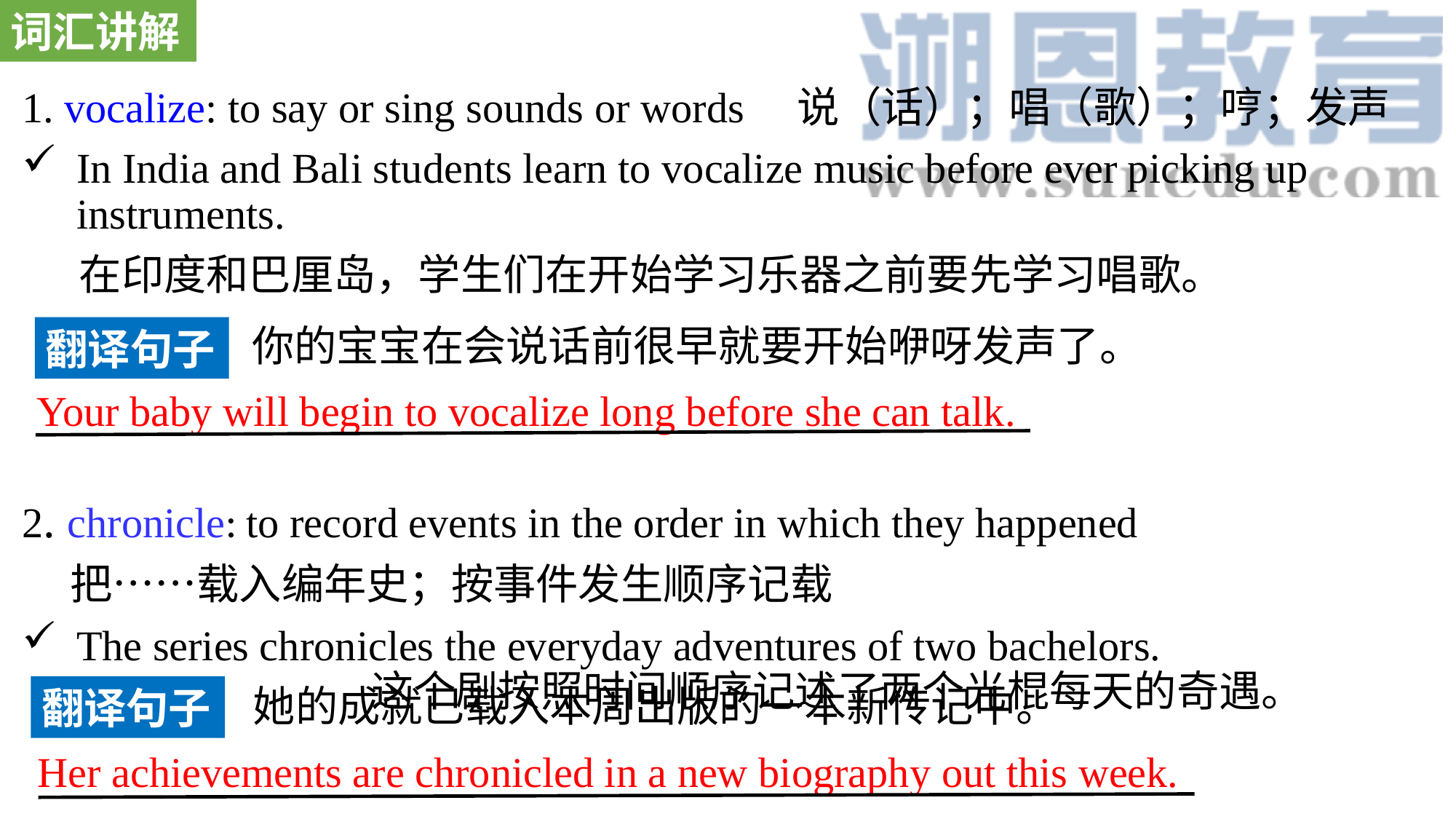

词汇讲解
1. vocalize: to say or sing sounds or words    说（话）；唱（歌）；哼；发声
In India and Bali students learn to vocalize music before ever picking up instruments.
     在印度和巴厘岛，学生们在开始学习乐器之前要先学习唱歌。

2. chronicle: to record events in the order in which they happened
    把……载入编年史；按事件发生顺序记载
The series chronicles the everyday adventures of two bachelors.                                                    这个剧按照时间顺序记述了两个光棍每天的奇遇。
你的宝宝在会说话前很早就要开始咿呀发声了。
翻译句子
Your baby will begin to vocalize long before she can talk.
她的成就已载入本周出版的一本新传记中。
翻译句子
Her achievements are chronicled in a new biography out this week.